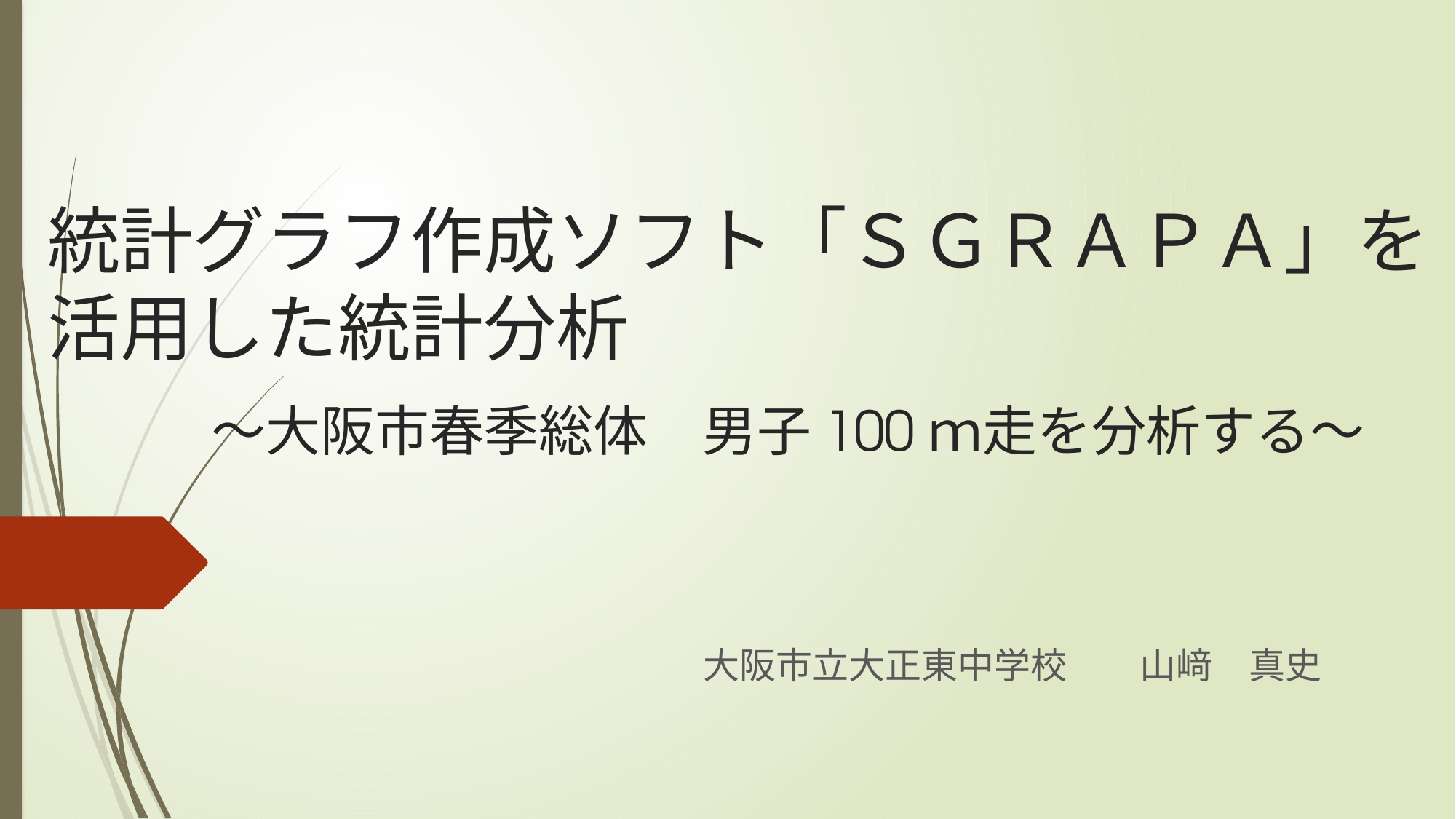

# 統計グラフ作成ソフト「ＳＧＲＡＰＡ」を 活用した統計分析 　　～大阪市春季総体　男子100ｍ走を分析する～
大阪市立大正東中学校　　山﨑　真史